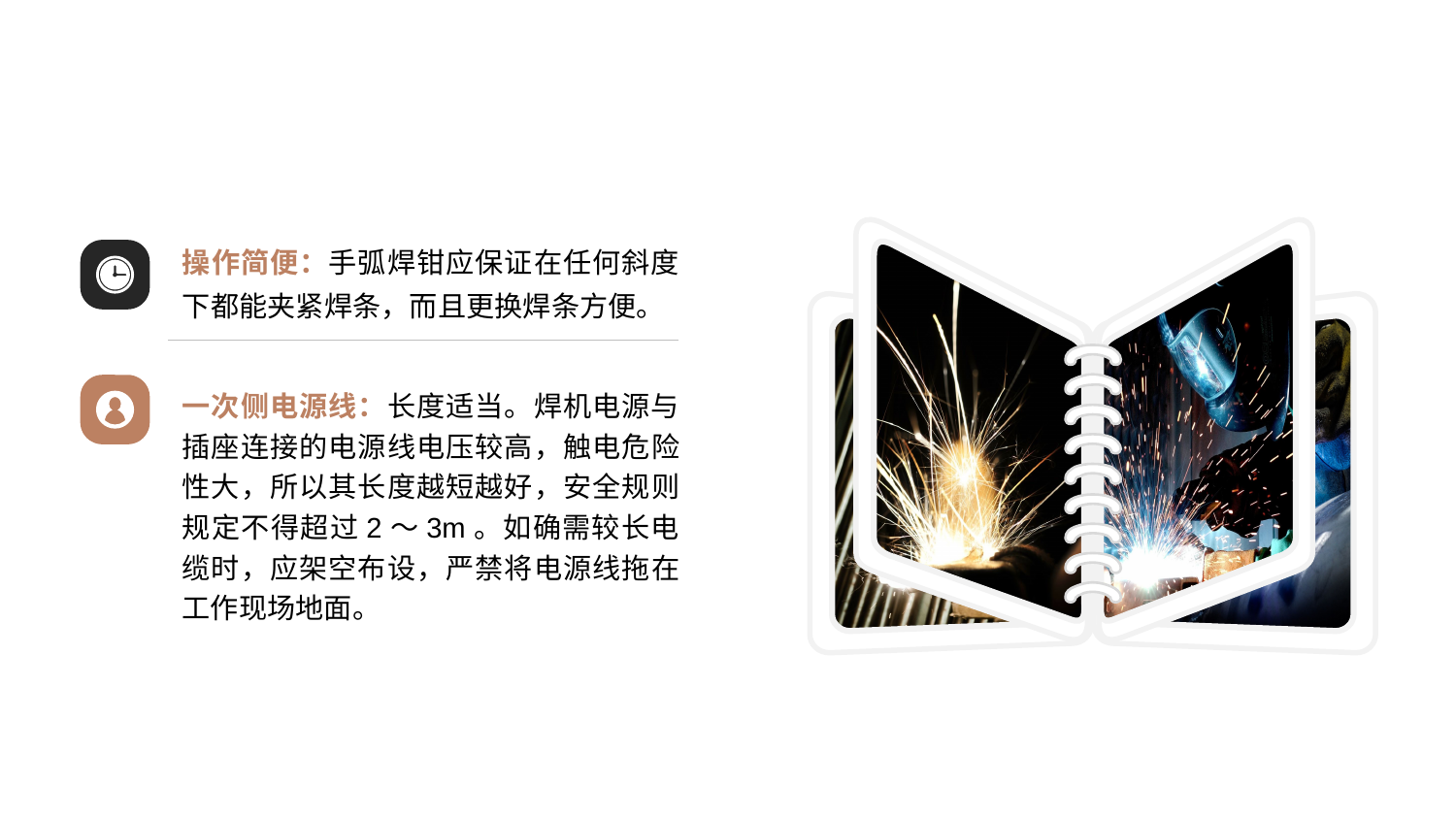

二、了解电焊机

操作简便：手弧焊钳应保证在任何斜度下都能夹紧焊条，而且更换焊条方便。

一次侧电源线：长度适当。焊机电源与插座连接的电源线电压较高，触电危险性大，所以其长度越短越好，安全规则规定不得超过2～3m。如确需较长电缆时，应架空布设，严禁将电源线拖在工作现场地面。